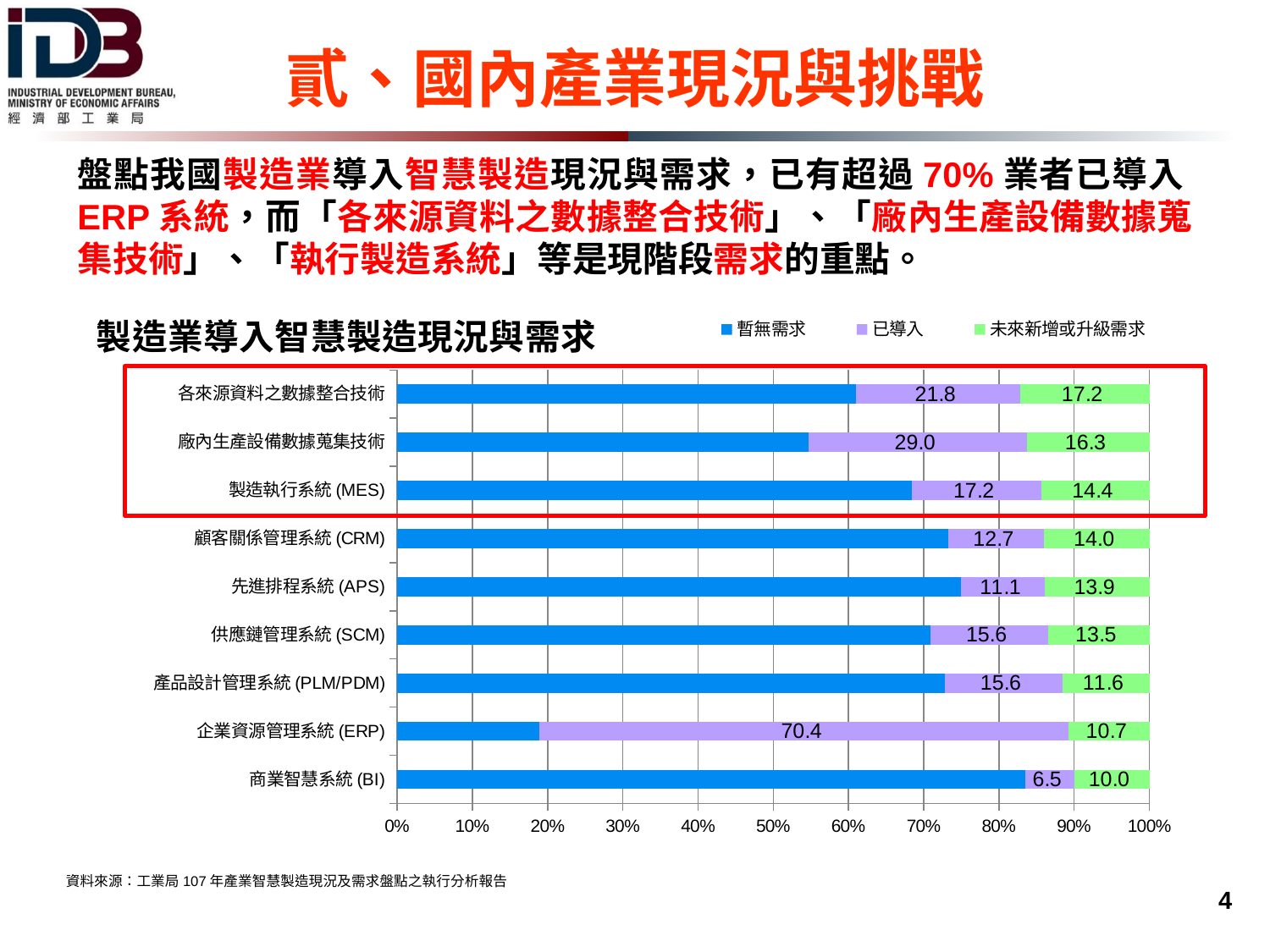

# 貳、國內產業現況與挑戰
盤點我國製造業導入智慧製造現況與需求，已有超過70%業者已導入ERP系統，而「各來源資料之數據整合技術」、「廠內生產設備數據蒐集技術」、「執行製造系統」等是現階段需求的重點。

### Chart: 製造業導入智慧製造現況與需求

| Category | 暫無需求 | 已導入 | 未來新增或升級需求 |
|---|---|---|---|
| 商業智慧系統(BI) | 83.5 | 6.5 | 10.0 |
| 企業資源管理系統(ERP) | 18.900000000000002 | 70.4 | 10.7 |
| 產品設計管理系統(PLM/PDM) | 72.8 | 15.6 | 11.6 |
| 供應鏈管理系統(SCM) | 70.89999999999999 | 15.6 | 13.5 |
| 先進排程系統(APS) | 75.0 | 11.1 | 13.9 |
| 顧客關係管理系統(CRM) | 73.3 | 12.7 | 14.0 |
| 製造執行系統(MES) | 68.4 | 17.2 | 14.4 |
| 廠內生產設備數據蒐集技術 | 54.7 | 29.0 | 16.3 |
| 各來源資料之數據整合技術 | 61.0 | 21.8 | 17.2 |
資料來源：工業局107年產業智慧製造現況及需求盤點之執行分析報告
 4